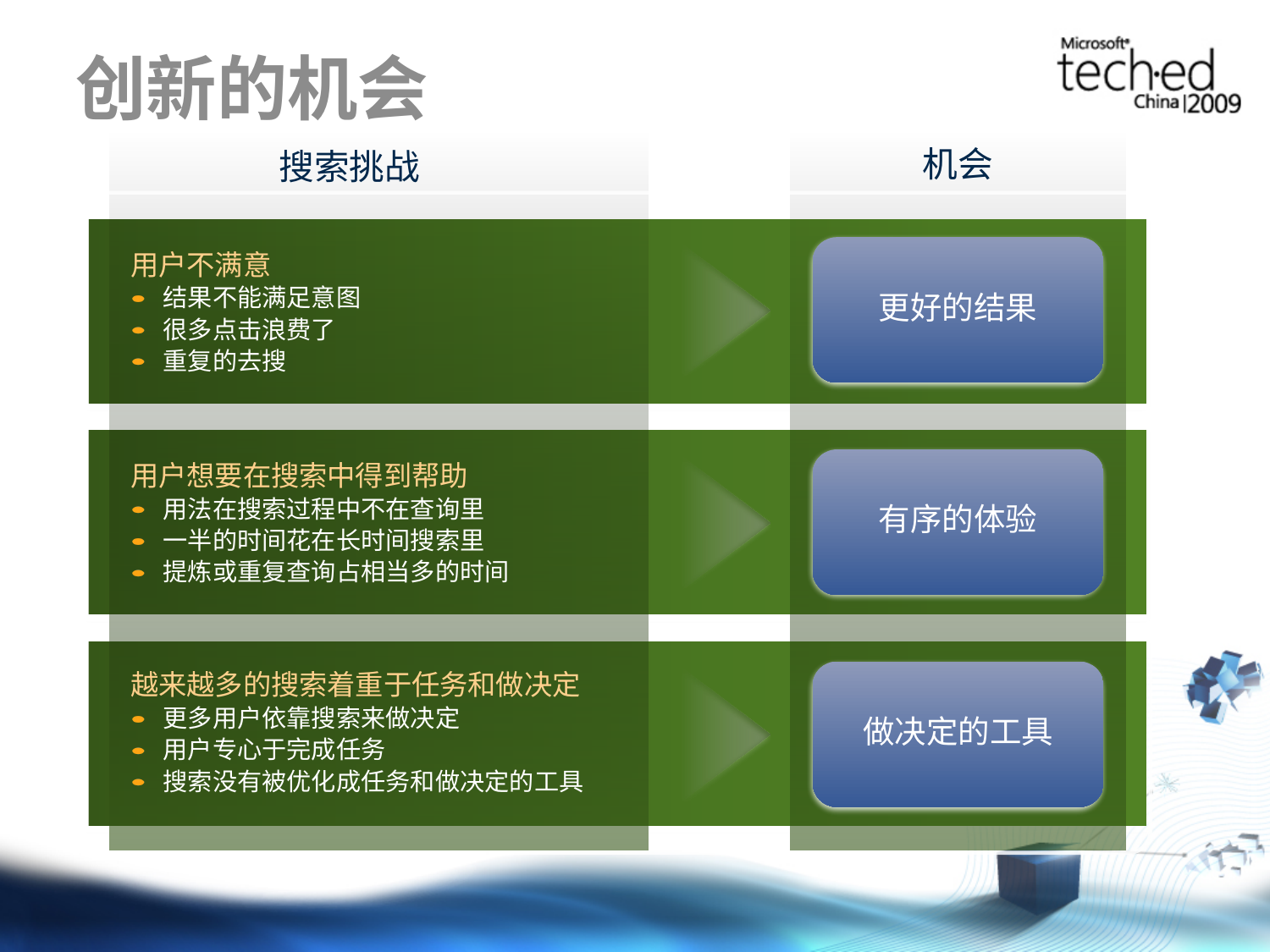

# 创新的机会
机会
搜索挑战

更好的结果
用户不满意
结果不能满足意图
很多点击浪费了
重复的去搜

有序的体验
用户想要在搜索中得到帮助
用法在搜索过程中不在查询里
一半的时间花在长时间搜索里
提炼或重复查询占相当多的时间

做决定的工具
越来越多的搜索着重于任务和做决定
更多用户依靠搜索来做决定
用户专心于完成任务
搜索没有被优化成任务和做决定的工具